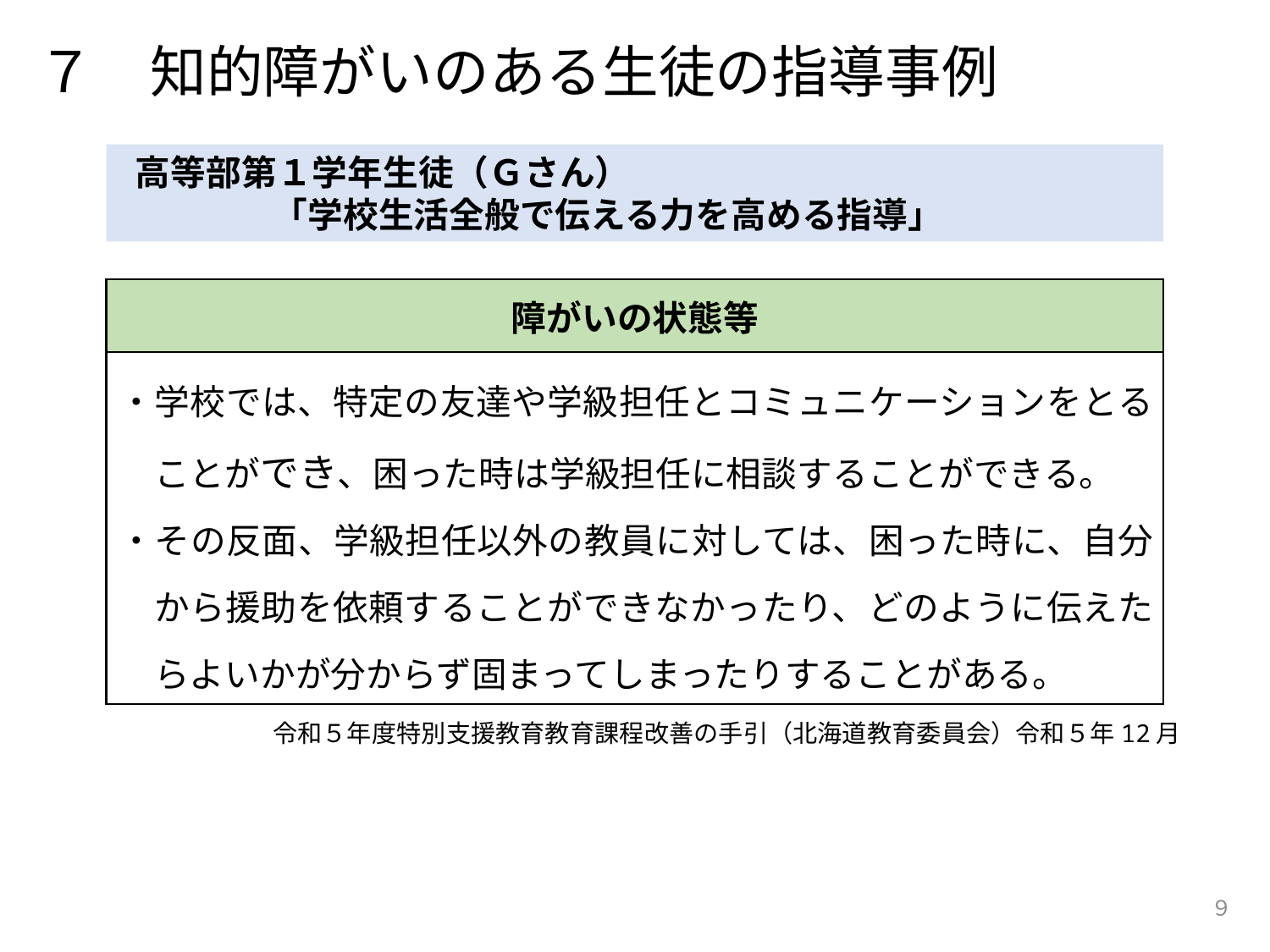

７　知的障がいのある生徒の指導事例
 高等部第１学年生徒（Ｇさん）
 「学校生活全般で伝える力を高める指導」
| 障がいの状態等 |
| --- |
| ・学校では、特定の友達や学級担任とコミュニケーションをとることができ、困った時は学級担任に相談することができる。 ・その反面、学級担任以外の教員に対しては、困った時に、自分から援助を依頼することができなかったり、どのように伝えたらよいかが分からず固まってしまったりすることがある。 |
令和５年度特別支援教育教育課程改善の手引（北海道教育委員会）令和５年12月
９